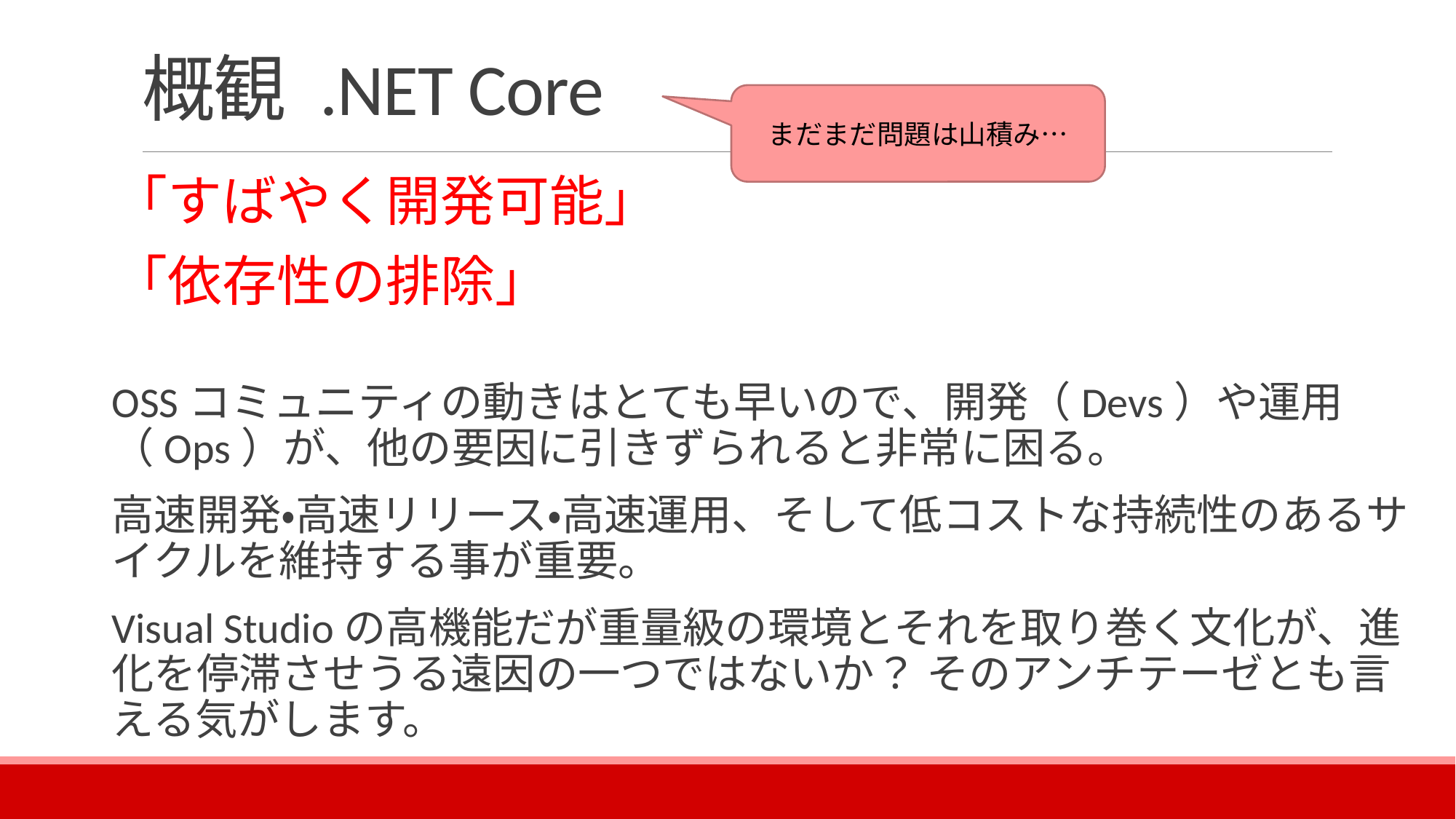

# 概観 .NET Core
まだまだ問題は山積み…
「すばやく開発可能」
「依存性の排除」

OSSコミュニティの動きはとても早いので、開発（Devs）や運用（Ops）が、他の要因に引きずられると非常に困る。
高速開発・高速リリース・高速運用、そして低コストな持続性のあるサイクルを維持する事が重要。
Visual Studioの高機能だが重量級の環境とそれを取り巻く文化が、進化を停滞させうる遠因の一つではないか？ そのアンチテーゼとも言える気がします。